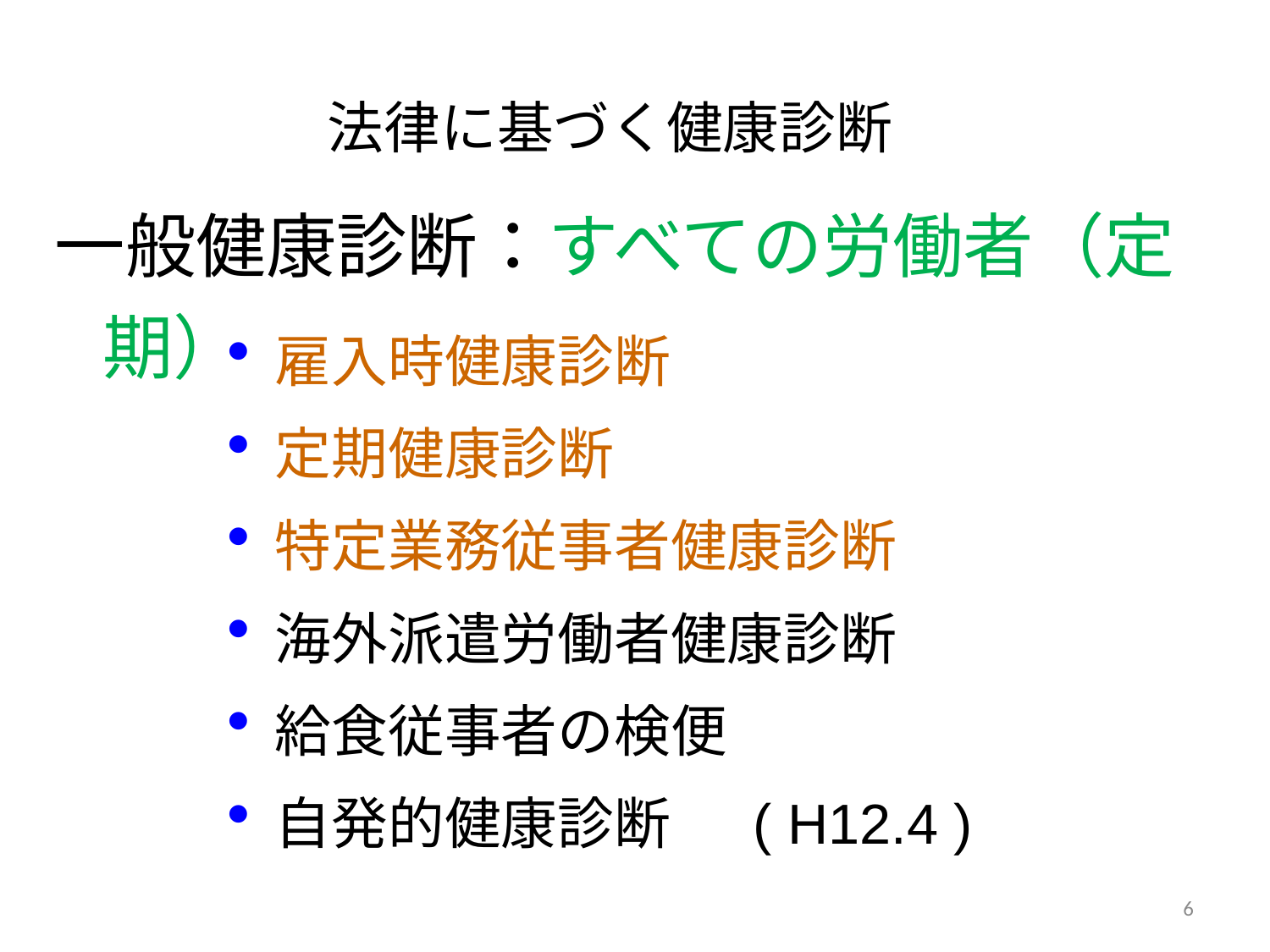

法律に基づく健康診断
一般健康診断：すべての労働者（定期）

雇入時健康診断
定期健康診断
特定業務従事者健康診断
海外派遣労働者健康診断
給食従事者の検便
自発的健康診断　 ( H12.4 )
6